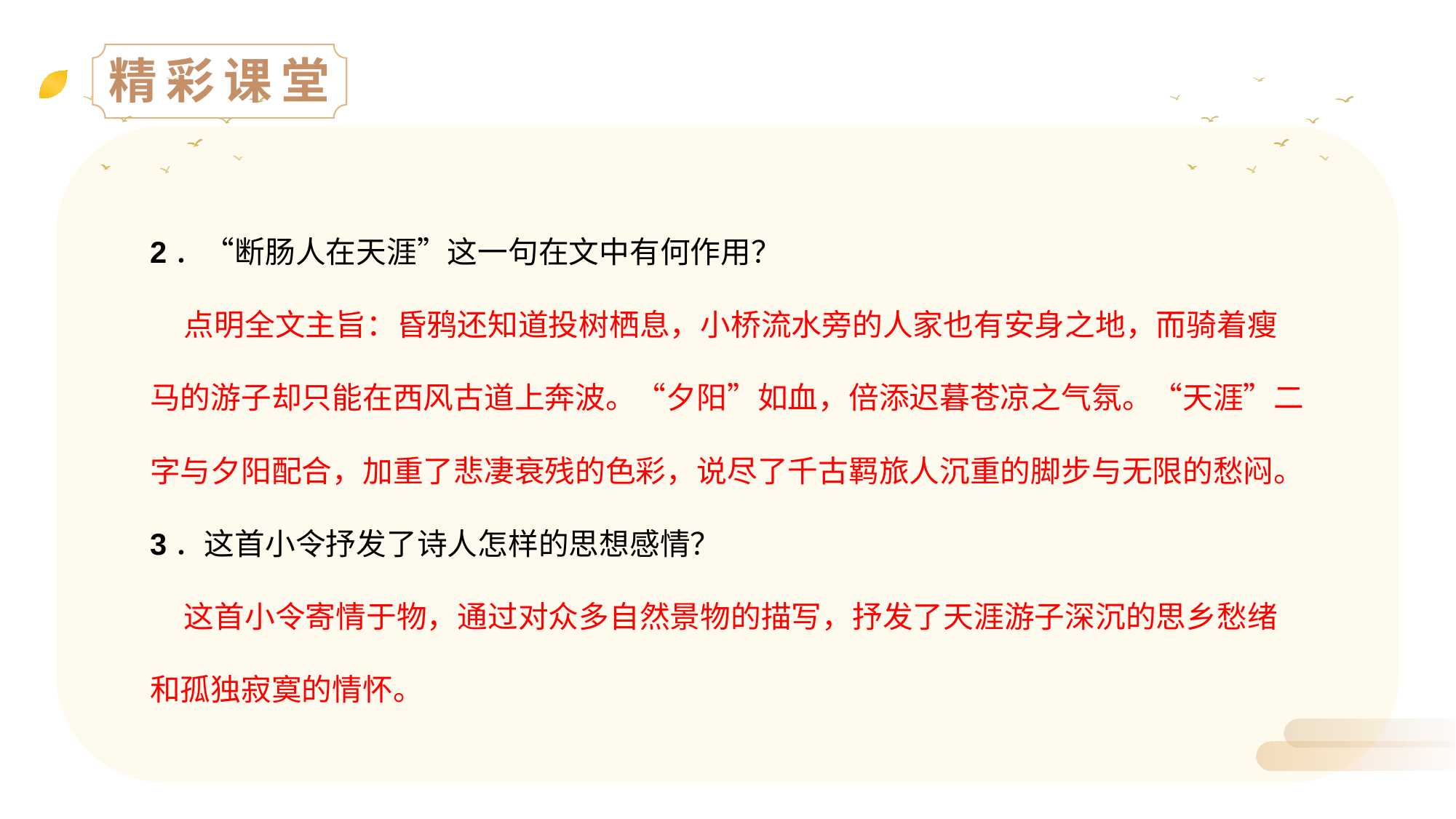

精彩课堂

2．“断肠人在天涯”这一句在文中有何作用？
    点明全文主旨：昏鸦还知道投树栖息，小桥流水旁的人家也有安身之地，而骑着瘦马的游子却只能在西风古道上奔波。“夕阳”如血，倍添迟暮苍凉之气氛。“天涯”二字与夕阳配合，加重了悲凄衰残的色彩，说尽了千古羁旅人沉重的脚步与无限的愁闷。
3．这首小令抒发了诗人怎样的思想感情？
    这首小令寄情于物，通过对众多自然景物的描写，抒发了天涯游子深沉的思乡愁绪和孤独寂寞的情怀。